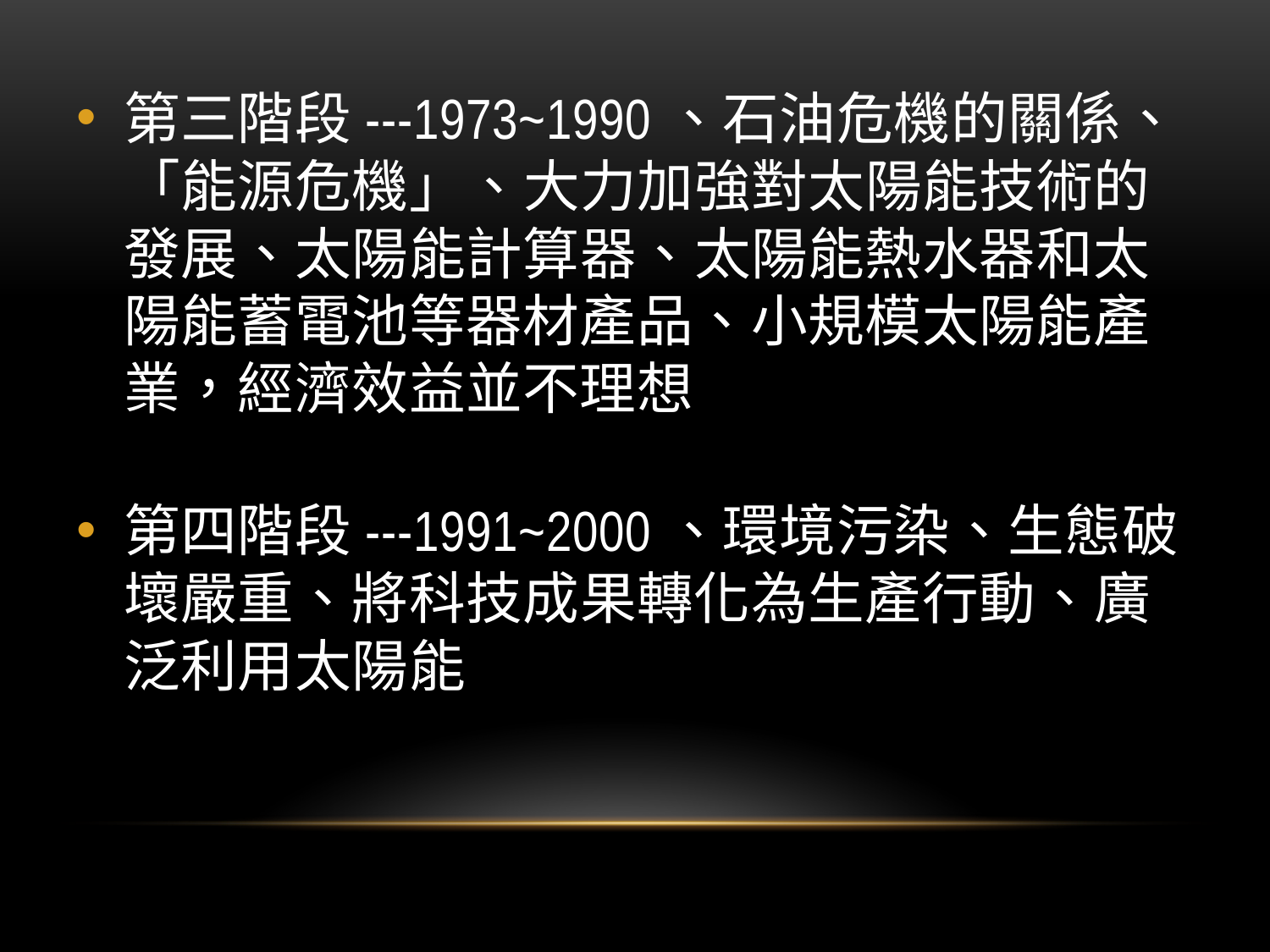

第三階段---1973~1990、石油危機的關係、 「能源危機」、大力加強對太陽能技術的發展、太陽能計算器、太陽能熱水器和太陽能蓄電池等器材產品、小規模太陽能產業，經濟效益並不理想

第四階段---1991~2000、環境污染、生態破壞嚴重、將科技成果轉化為生產行動、廣泛利用太陽能